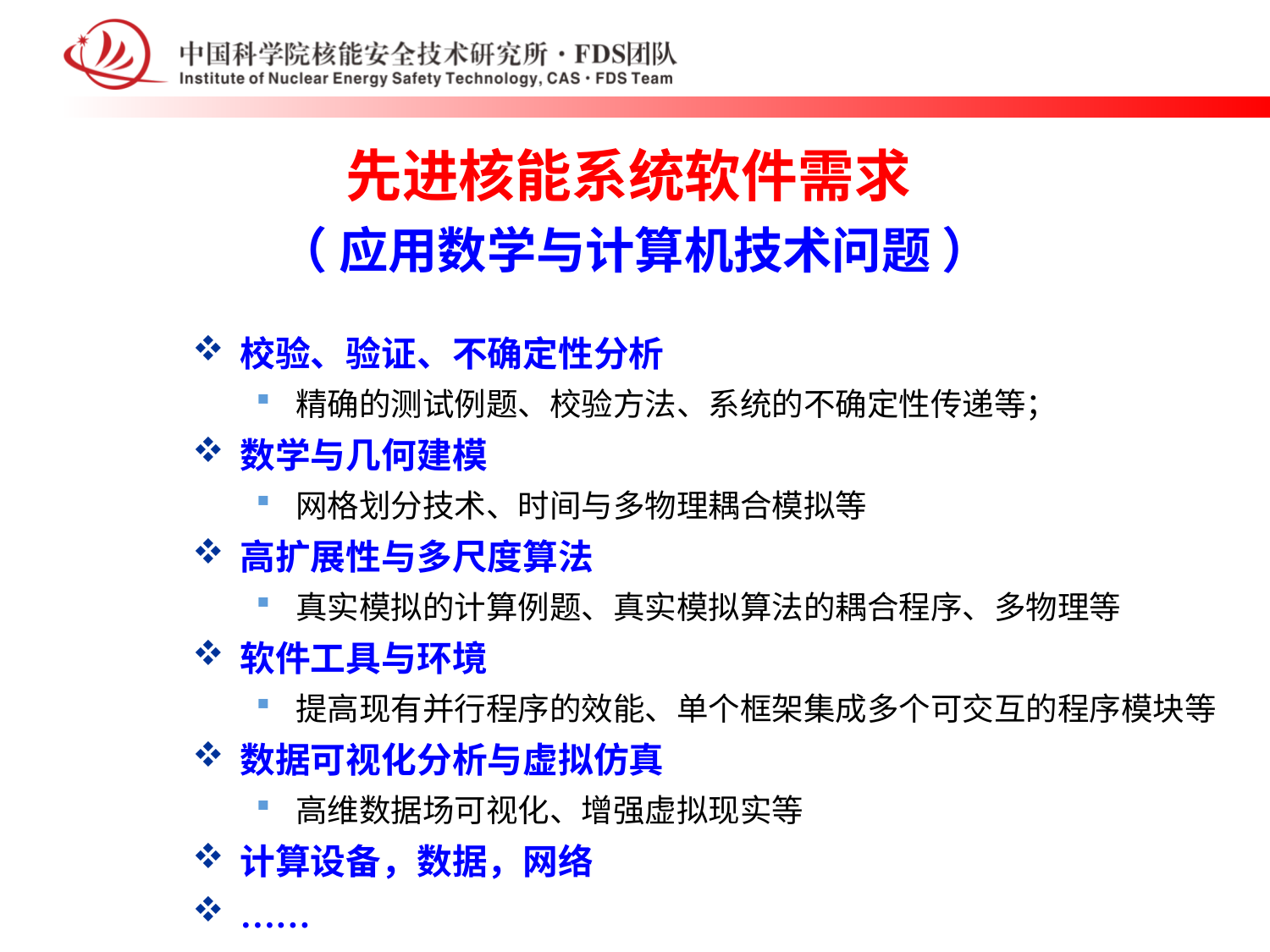

# 先进核能系统软件需求 （ 应用数学与计算机技术问题 ）
校验、验证、不确定性分析
精确的测试例题、校验方法、系统的不确定性传递等；
数学与几何建模
网格划分技术、时间与多物理耦合模拟等
高扩展性与多尺度算法
真实模拟的计算例题、真实模拟算法的耦合程序、多物理等
软件工具与环境
提高现有并行程序的效能、单个框架集成多个可交互的程序模块等
数据可视化分析与虚拟仿真
高维数据场可视化、增强虚拟现实等
计算设备，数据，网络
……